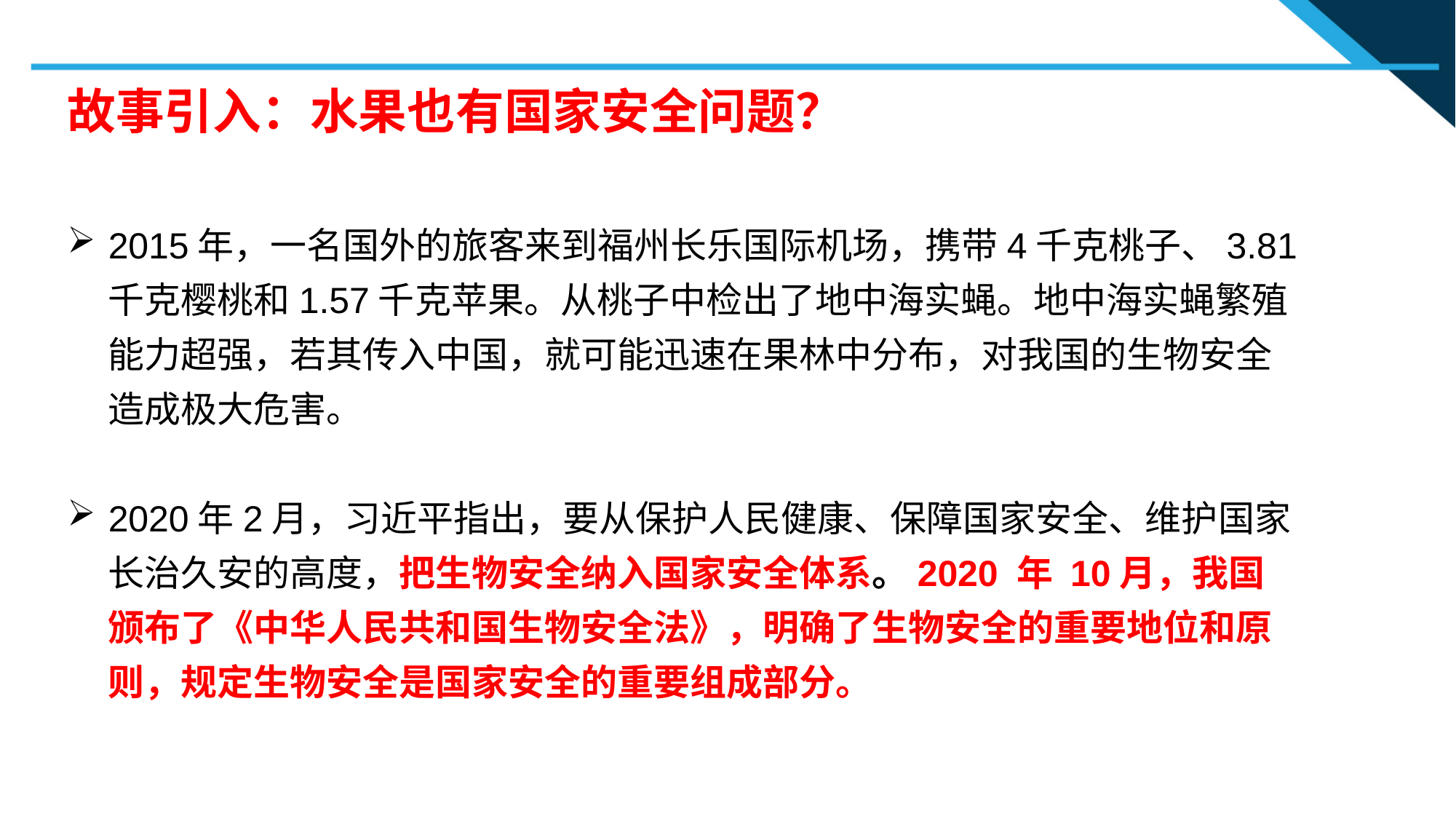

故事引入：水果也有国家安全问题？

2015年，一名国外的旅客来到福州长乐国际机场，携带4千克桃子、3.81千克樱桃和1.57千克苹果。从桃子中检出了地中海实蝇。地中海实蝇繁殖能力超强，若其传入中国，就可能迅速在果林中分布，对我国的生物安全造成极大危害。

2020年2月，习近平指出，要从保护人民健康、保障国家安全、维护国家长治久安的高度，把生物安全纳入国家安全体系。2020 年 10月，我国颁布了《中华人民共和国生物安全法》，明确了生物安全的重要地位和原则，规定生物安全是国家安全的重要组成部分。